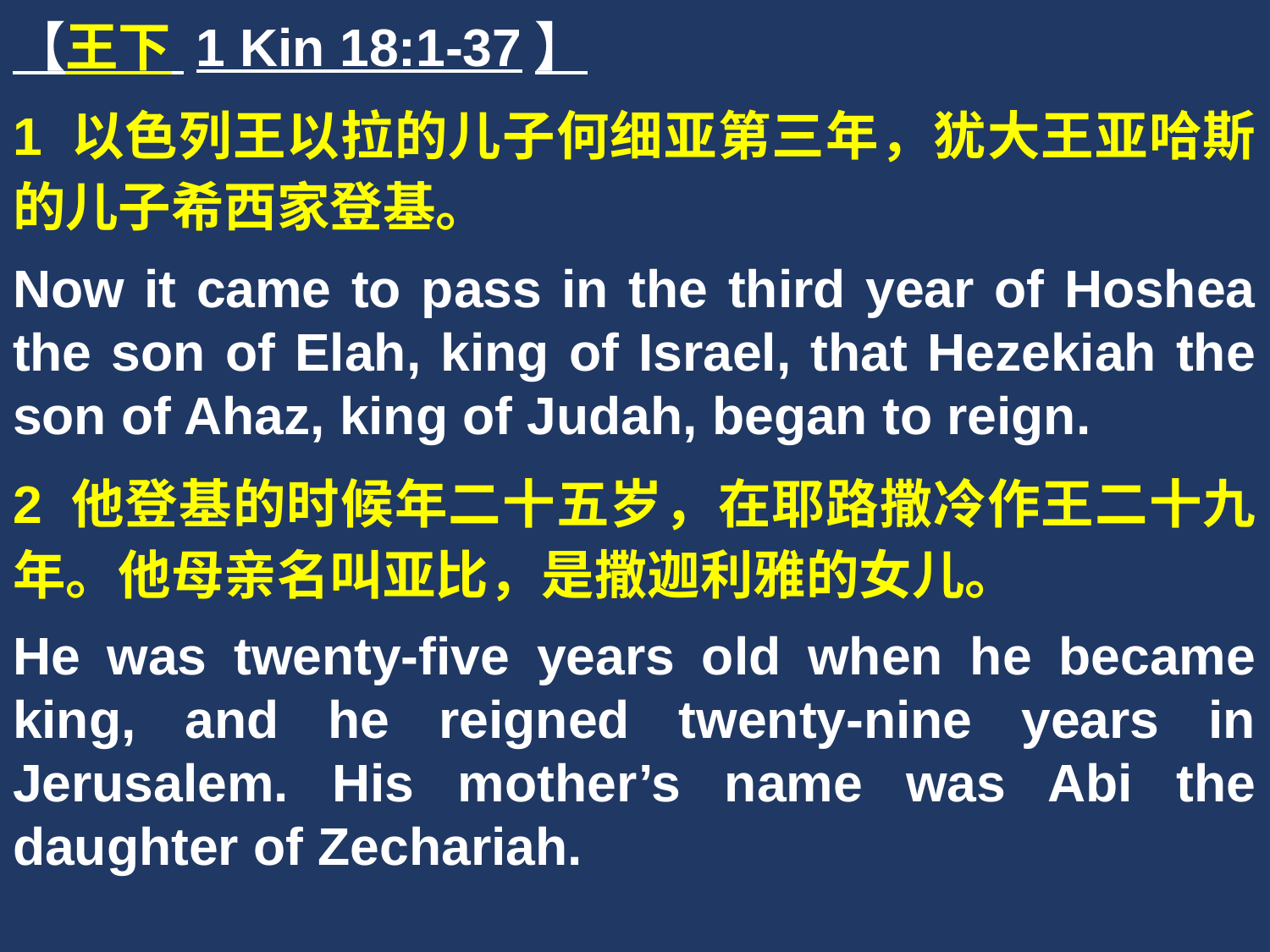

【王下 1 Kin 18:1-37】
1 以色列王以拉的儿子何细亚第三年，犹大王亚哈斯的儿子希西家登基。
Now it came to pass in the third year of Hoshea the son of Elah, king of Israel, that Hezekiah the son of Ahaz, king of Judah, began to reign.
2 他登基的时候年二十五岁，在耶路撒冷作王二十九年。他母亲名叫亚比，是撒迦利雅的女儿。
He was twenty-five years old when he became king, and he reigned twenty-nine years in Jerusalem. His mother’s name was Abi the daughter of Zechariah.